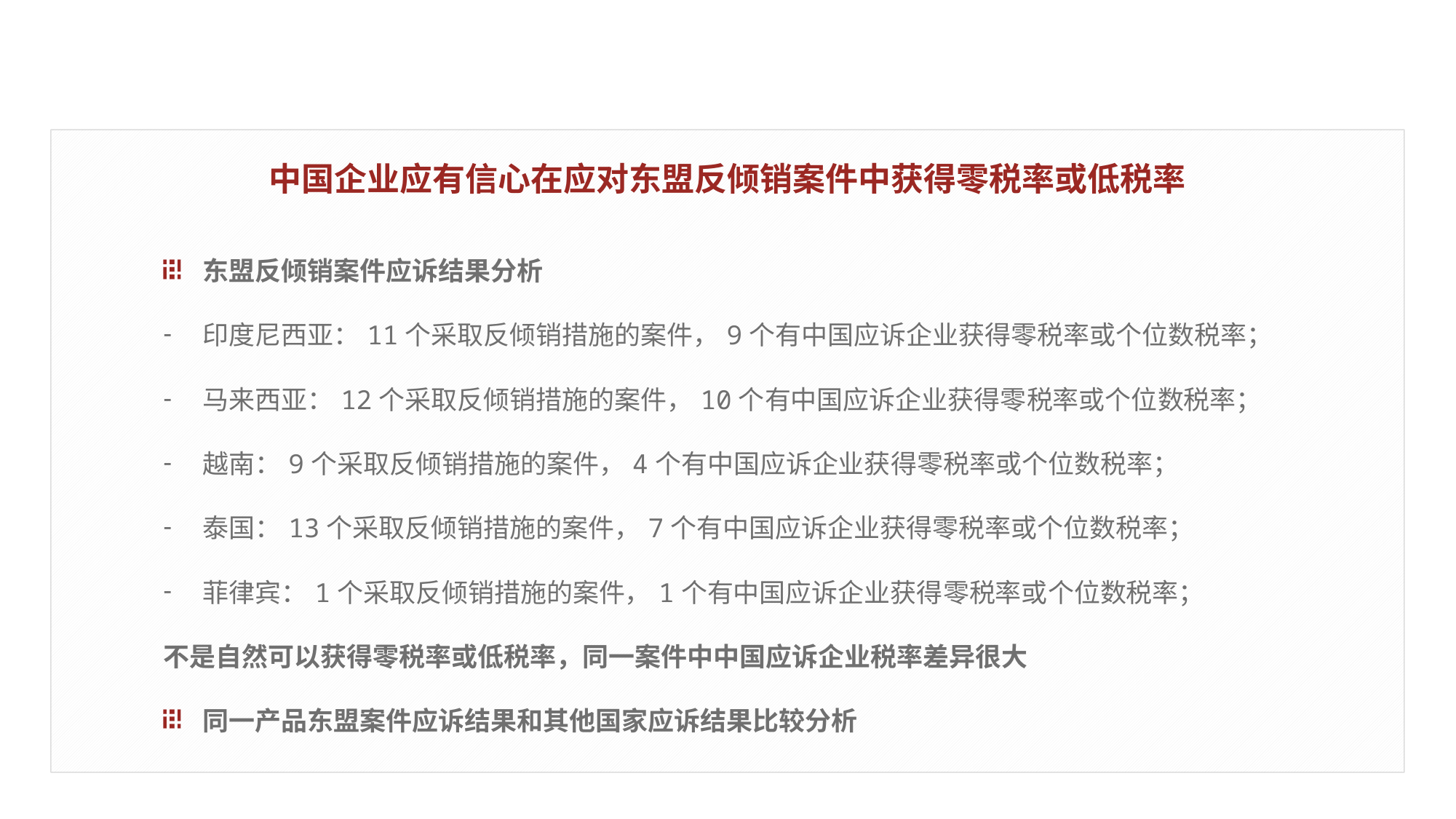

中国企业应有信心在应对东盟反倾销案件中获得零税率或低税率
东盟反倾销案件应诉结果分析
印度尼西亚：11个采取反倾销措施的案件，9个有中国应诉企业获得零税率或个位数税率；
马来西亚：12个采取反倾销措施的案件，10个有中国应诉企业获得零税率或个位数税率；
越南：9个采取反倾销措施的案件，4个有中国应诉企业获得零税率或个位数税率；
泰国：13个采取反倾销措施的案件，7个有中国应诉企业获得零税率或个位数税率；
菲律宾：1个采取反倾销措施的案件，1个有中国应诉企业获得零税率或个位数税率；
不是自然可以获得零税率或低税率，同一案件中中国应诉企业税率差异很大
同一产品东盟案件应诉结果和其他国家应诉结果比较分析